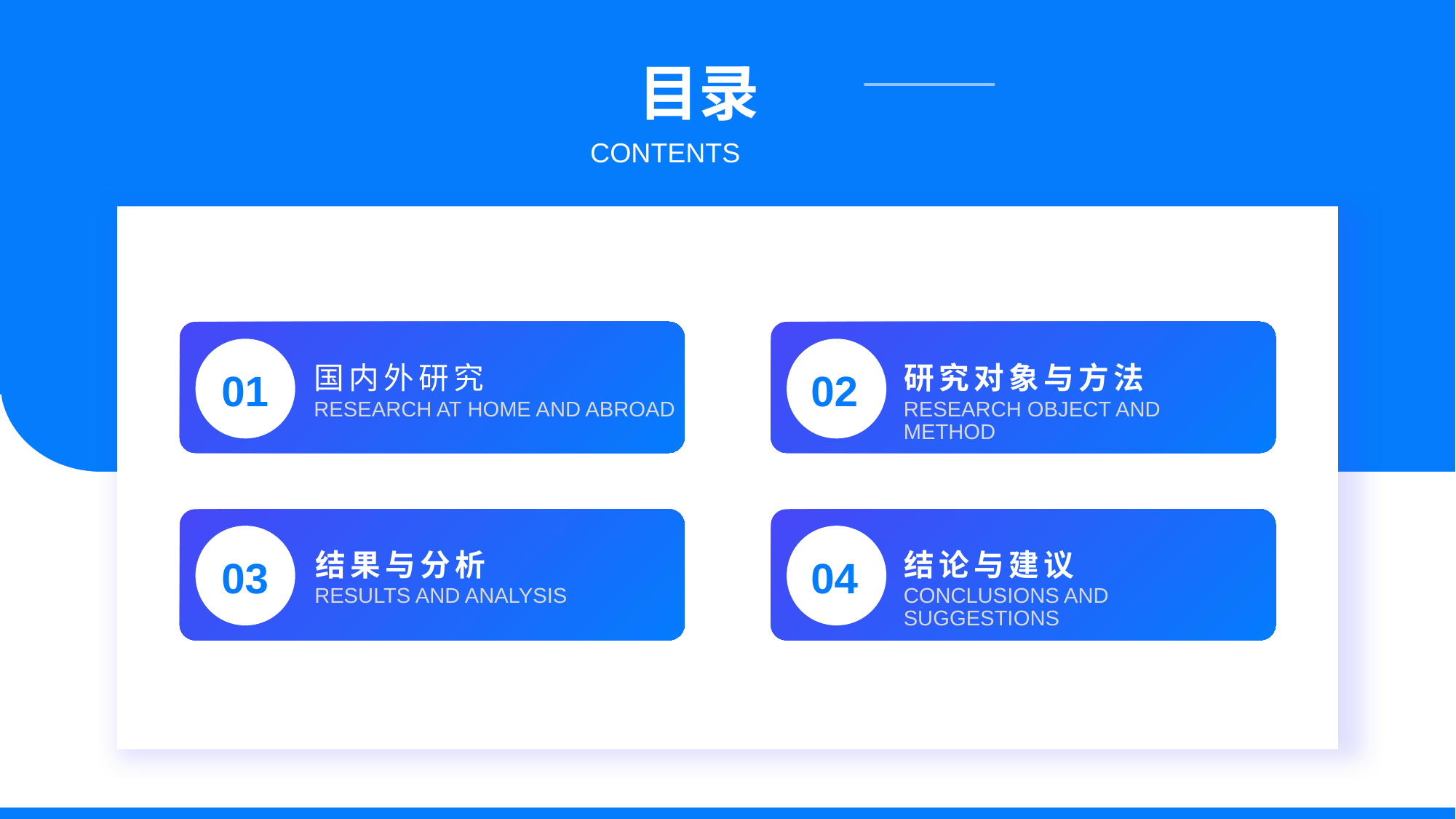

国内外研究
研究对象与方法
01
02
Research at home and abroad
Research object and method
结果与分析
结论与建议
03
04
Results and analysis
Conclusions and suggestions